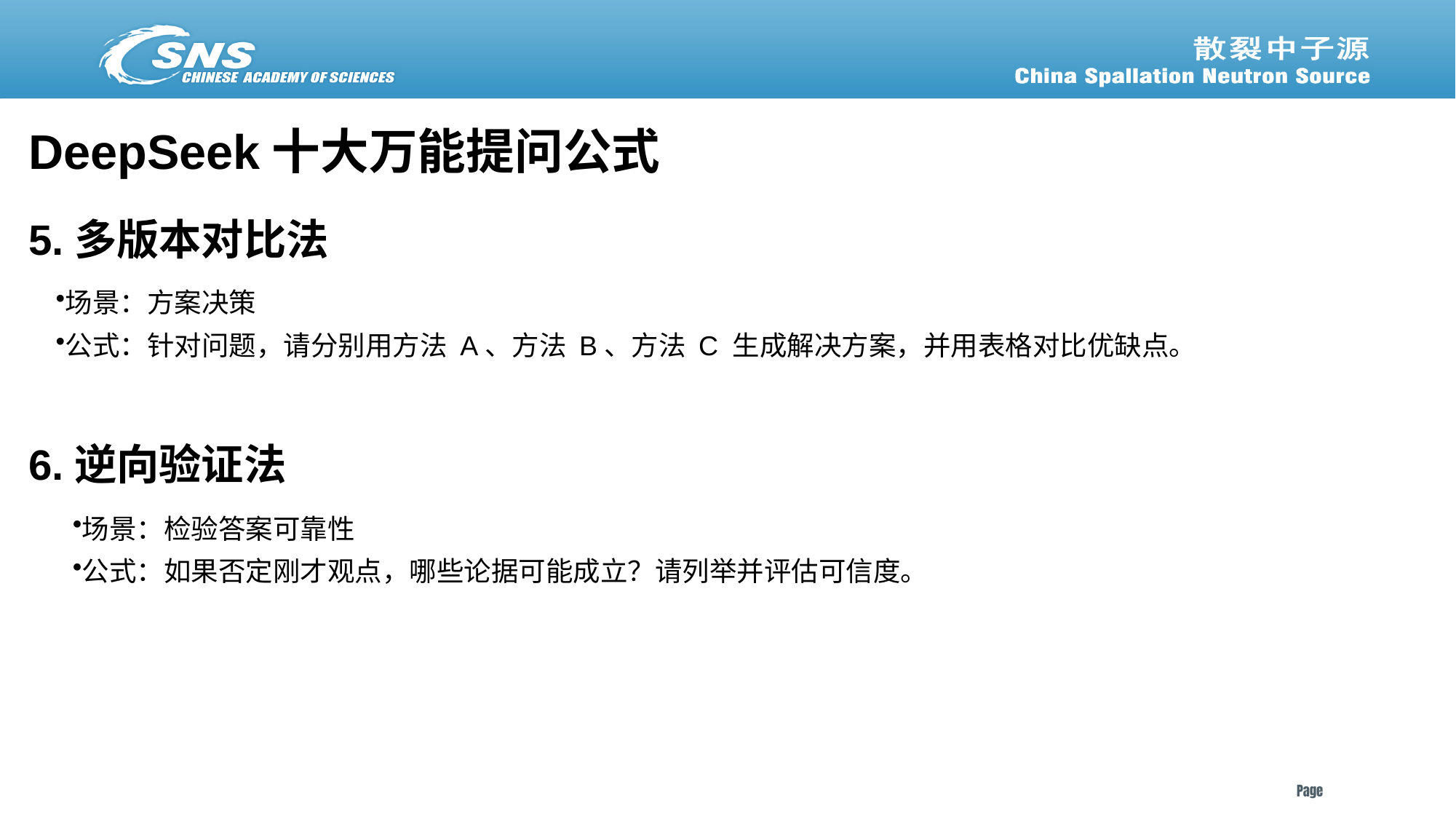

DeepSeek十大万能提问公式
5.多版本对比法
场景：方案决策
公式：针对问题，请分别用方法 A、方法 B、方法 C 生成解决方案，并用表格对比优缺点。
6.逆向验证法
场景：检验答案可靠性
公式：如果否定刚才观点，哪些论据可能成立？请列举并评估可信度。